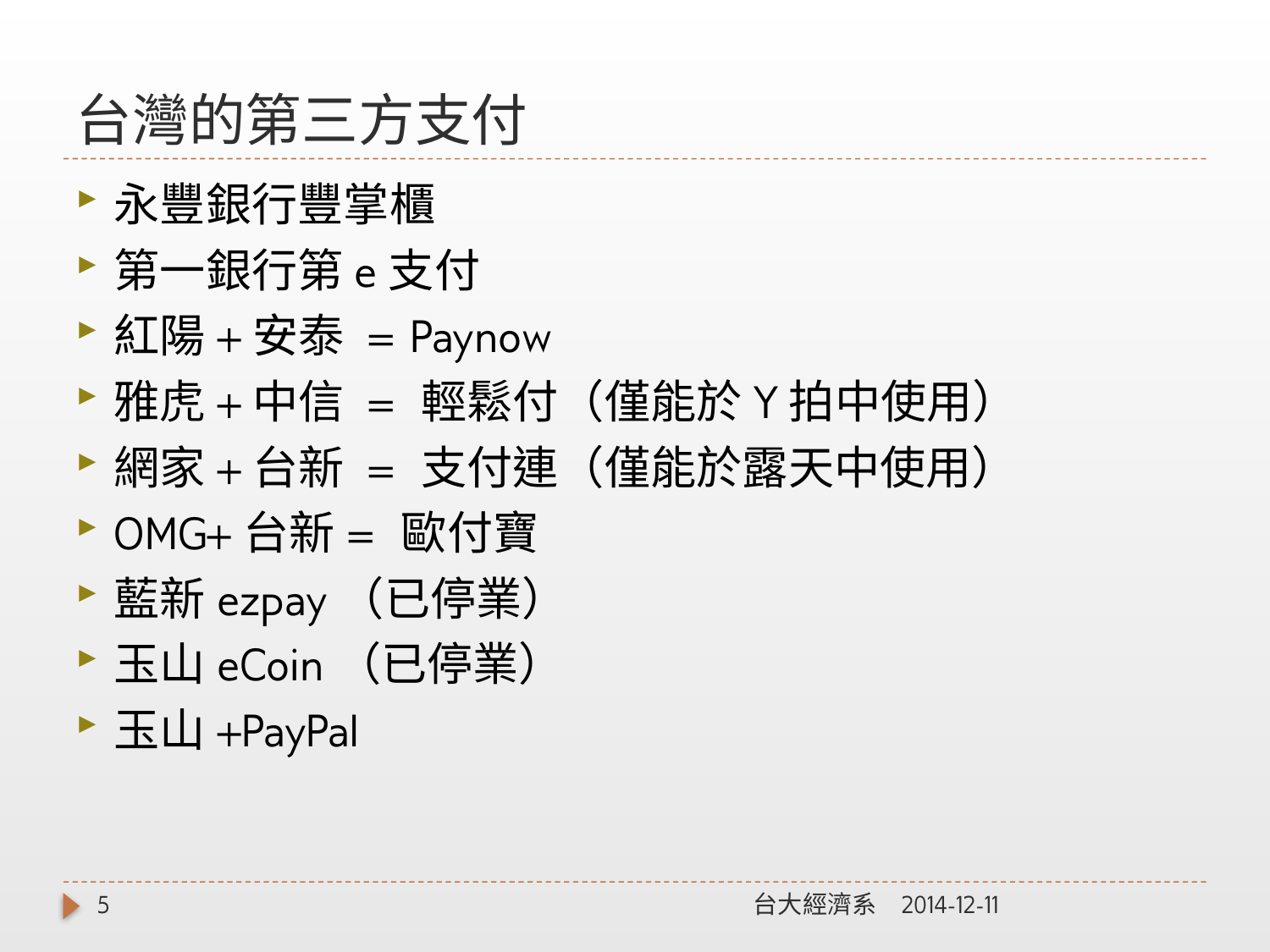

# 台灣的第三方支付
永豐銀行豐掌櫃
第一銀行第e支付
紅陽+安泰 = Paynow
雅虎+中信 = 輕鬆付（僅能於Y拍中使用）
網家+台新 = 支付連（僅能於露天中使用）
OMG+台新= 歐付寶
藍新ezpay（已停業）
玉山eCoin（已停業）
玉山+PayPal

5
台大經濟系
2014-12-11